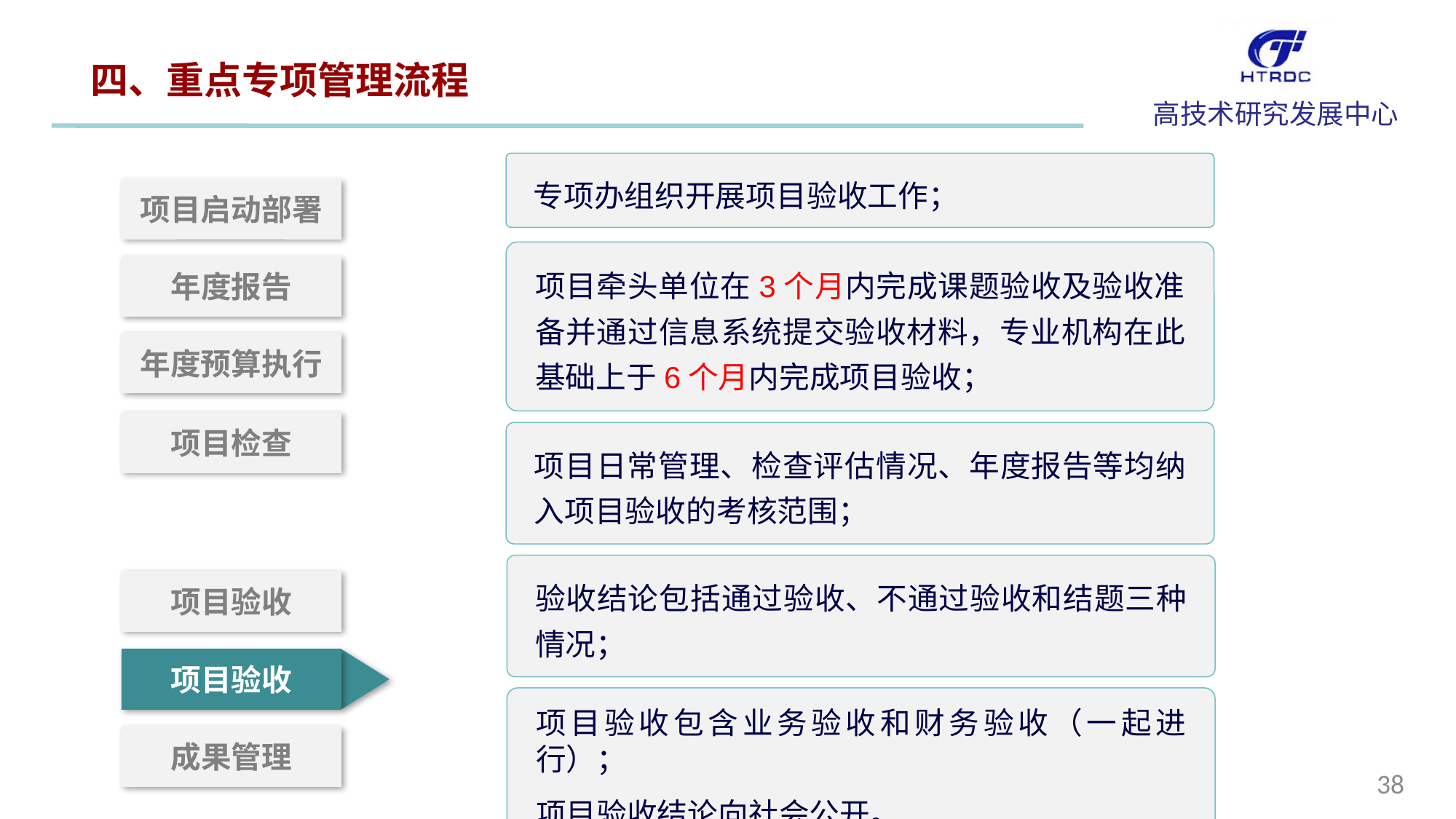

四、重点专项管理流程
专项办组织开展项目验收工作；
项目启动部署
项目牵头单位在3个月内完成课题验收及验收准备并通过信息系统提交验收材料，专业机构在此基础上于6个月内完成项目验收；
年度报告
年度预算执行
项目检查
项目日常管理、检查评估情况、年度报告等均纳入项目验收的考核范围；
验收结论包括通过验收、不通过验收和结题三种情况；
项目验收
项目验收

项目验收包含业务验收和财务验收（一起进行）；
项目验收结论向社会公开。
成果管理